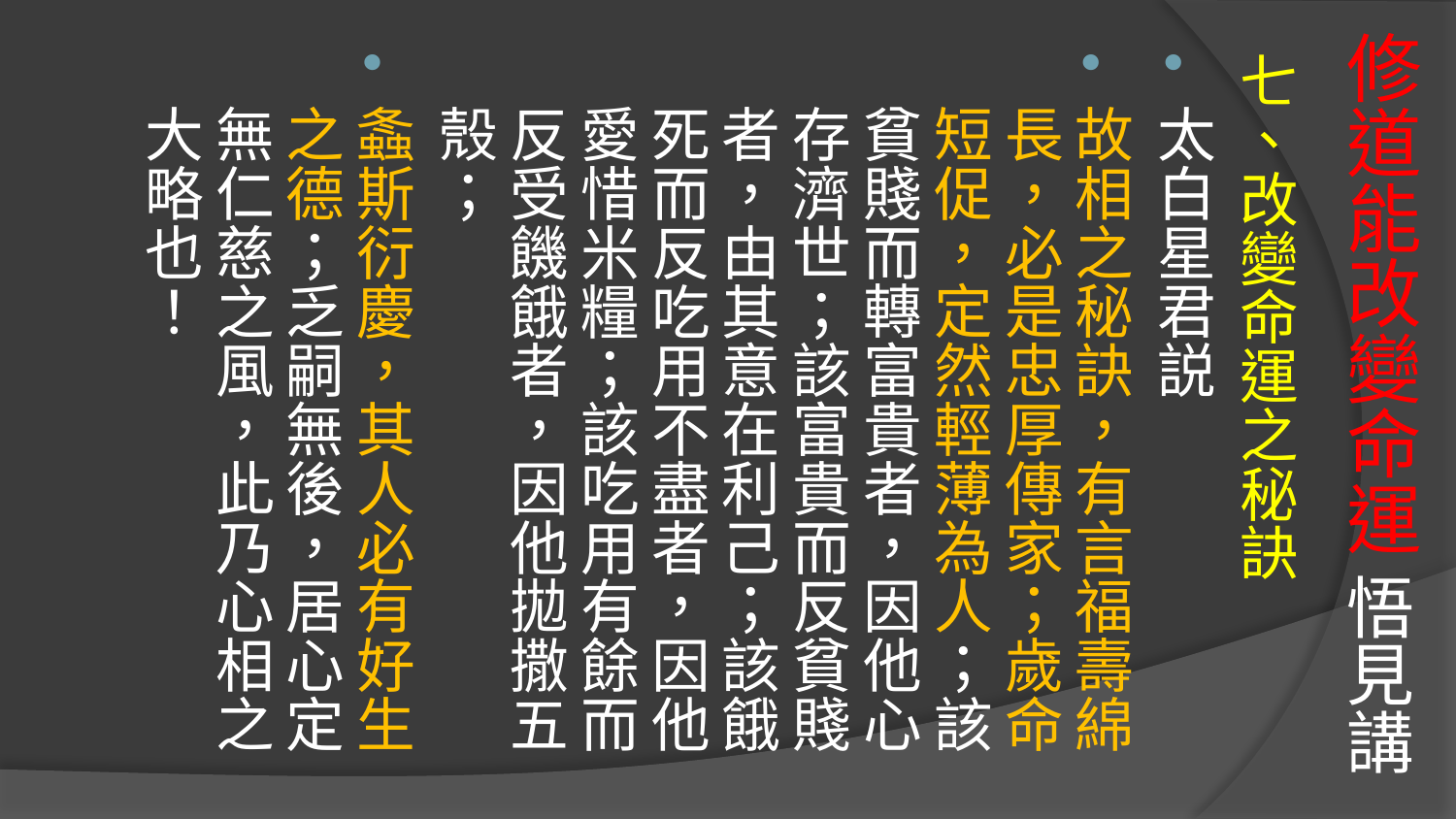

# 修道能改變命運 悟見講
七、改變命運之秘訣
太白星君説
故相之秘訣，有言福壽綿長，必是忠厚傳家；歲命短促，定然輕薄為人；該貧賤而轉富貴者，因他心存濟世；該富貴而反貧賤者，由其意在利己；該餓死而反吃用不盡者，因他愛惜米糧；該吃用有餘而反受饑餓者，因他拋撒五殼；
螽斯衍慶，其人必有好生之德；乏嗣無後，居心定無仁慈之風，此乃心相之大略也！